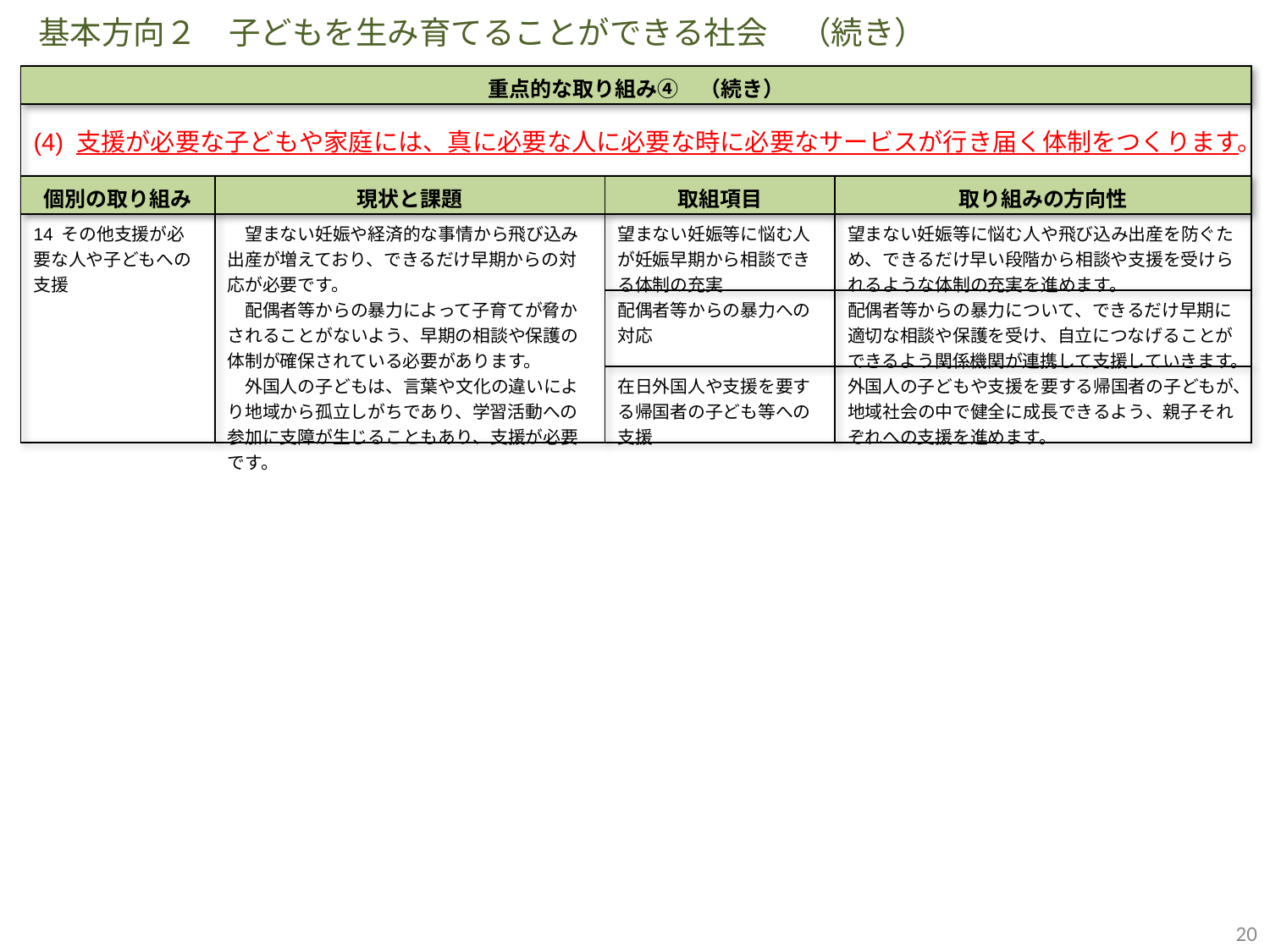

基本方向２　子どもを生み育てることができる社会　（続き）
| 重点的な取り組み④　（続き） |  |  |  |
| --- | --- | --- | --- |
| (4) 支援が必要な子どもや家庭には、真に必要な人に必要な時に必要なサービスが行き届く体制をつくります。 |  |  |  |
| 個別の取り組み | 現状と課題 | 取組項目 | 取り組みの方向性 |
| 14 その他支援が必要な人や子どもへの支援 | 望まない妊娠や経済的な事情から飛び込み出産が増えており、できるだけ早期からの対応が必要です。 　配偶者等からの暴力によって子育てが脅かされることがないよう、早期の相談や保護の体制が確保されている必要があります。 　外国人の子どもは、言葉や文化の違いにより地域から孤立しがちであり、学習活動への参加に支障が生じることもあり、支援が必要です。 | 望まない妊娠等に悩む人が妊娠早期から相談できる体制の充実 | 望まない妊娠等に悩む人や飛び込み出産を防ぐため、できるだけ早い段階から相談や支援を受けられるような体制の充実を進めます。 |
|  |  | 配偶者等からの暴力への対応 | 配偶者等からの暴力について、できるだけ早期に適切な相談や保護を受け、自立につなげることができるよう関係機関が連携して支援していきます。 |
|  |  | 在日外国人や支援を要する帰国者の子ども等への支援 | 外国人の子どもや支援を要する帰国者の子どもが、地域社会の中で健全に成長できるよう、親子それぞれへの支援を進めます。 |
20